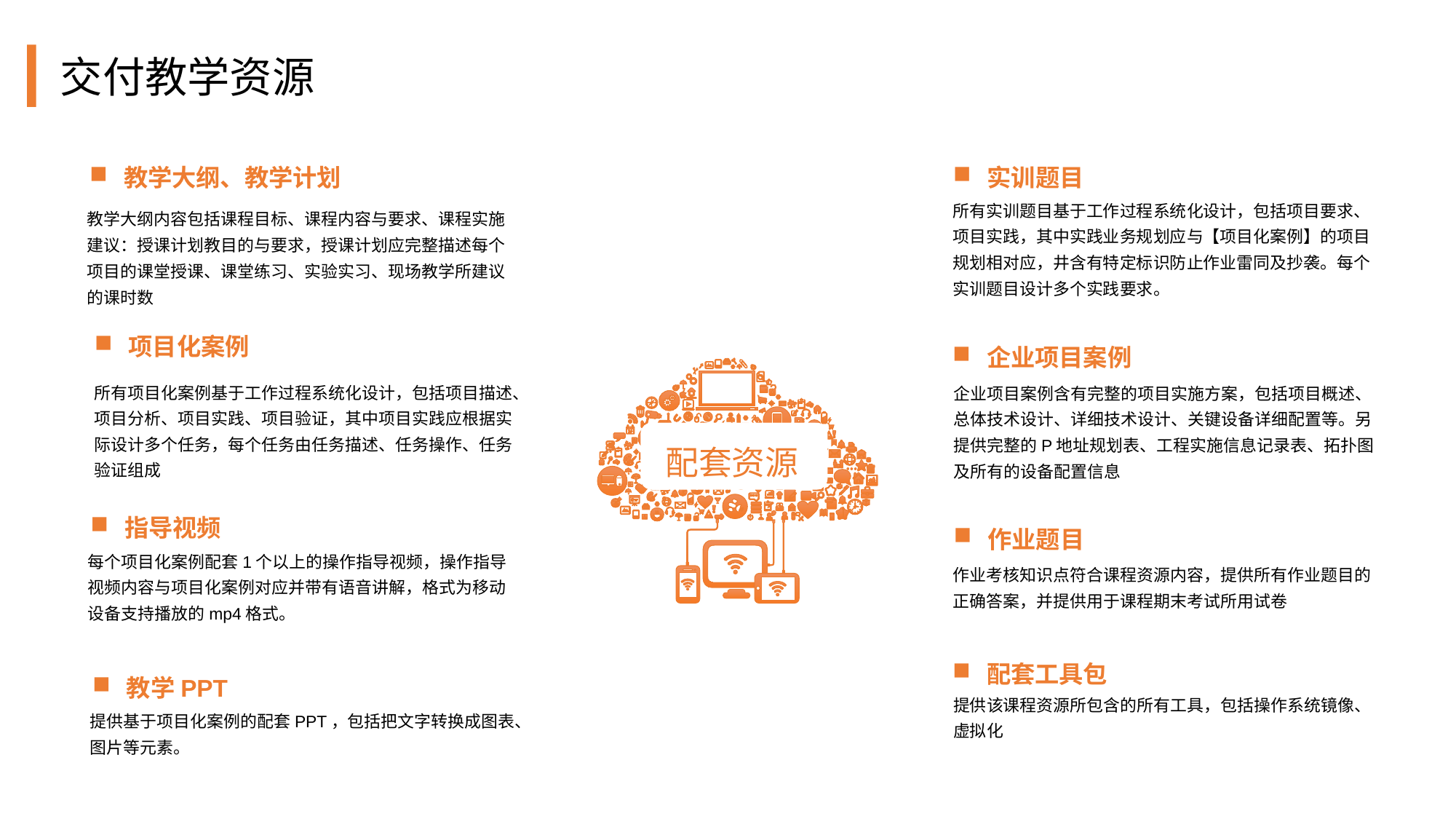

交付教学资源

教学大纲、教学计划
实训题目
所有实训题目基于工作过程系统化设计，包括项目要求、项目实践，其中实践业务规划应与【项目化案例】的项目规划相对应，井含有特定标识防止作业雷同及抄袭。每个实训题目设计多个实践要求。
教学大纲内容包括课程目标、课程内容与要求、课程实施建议：授课计划教目的与要求，授课计划应完整描述每个项目的课堂授课、课堂练习、实验实习、现场教学所建议的课时数

项目化案例
企业项目案例

所有项目化案例基于工作过程系统化设计，包括项目描述、项目分析、项目实践、项目验证，其中项目实践应根据实际设计多个任务，每个任务由任务描述、任务操作、任务验证组成
企业项目案例含有完整的项目实施方案，包括项目概述、总体技术设计、详细技术设计、关键设备详细配置等。另提供完整的P地址规划表、工程实施信息记录表、拓扑图及所有的设备配置信息

配套资源

指导视频
作业题目
每个项目化案例配套1个以上的操作指导视频，操作指导视频内容与项目化案例对应并带有语音讲解，格式为移动设备支持播放的mp4格式。
作业考核知识点符合课程资源内容，提供所有作业题目的正确答案，并提供用于课程期末考试所用试卷
配套工具包

教学PPT

提供该课程资源所包含的所有工具，包括操作系统镜像、虚拟化
提供基于项目化案例的配套PPT，包括把文字转换成图表、图片等元素。